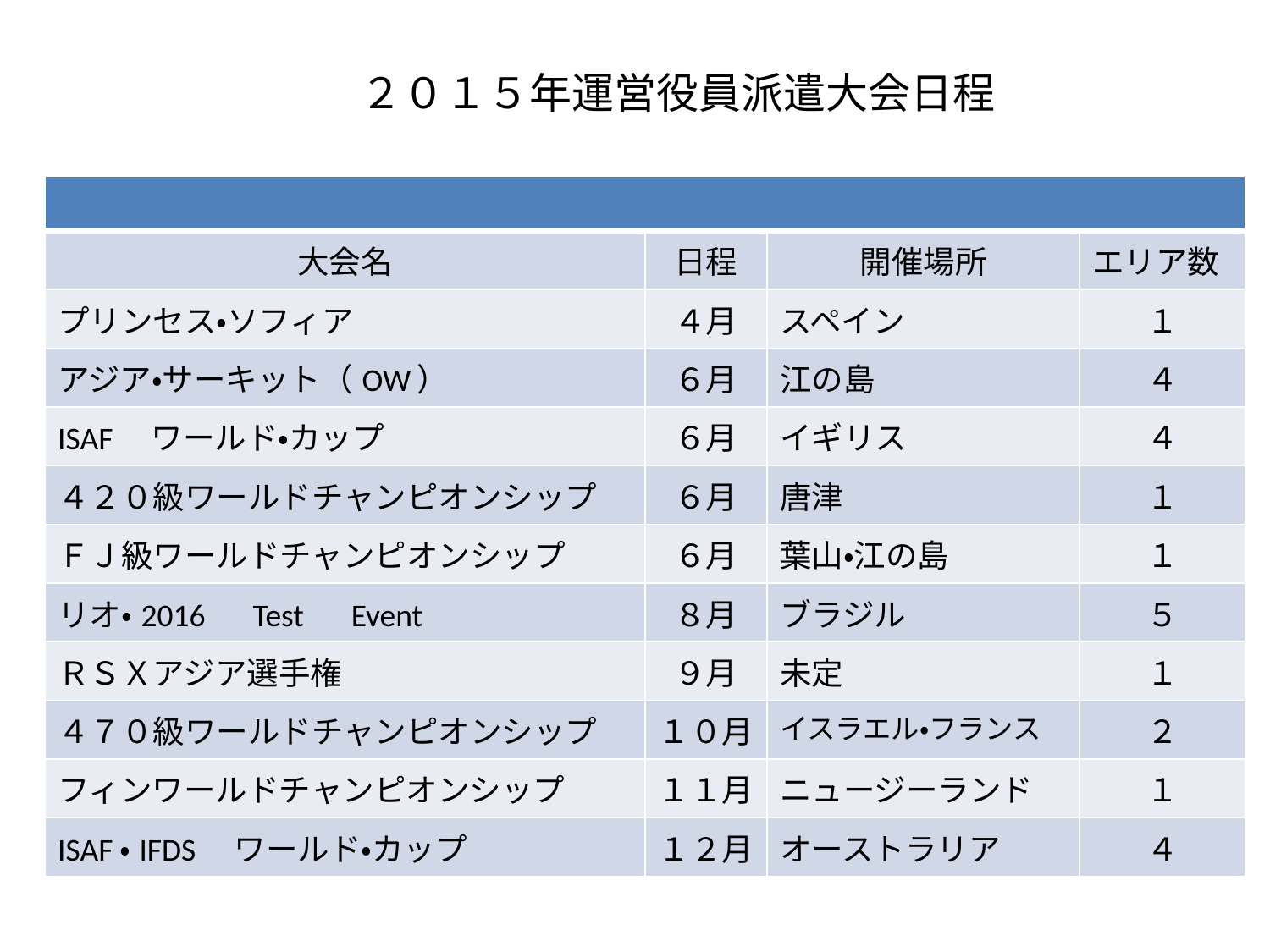

# ２０１５年運営役員派遣大会日程
|  |  |  |  |
| --- | --- | --- | --- |
| 大会名 | 日程 | 開催場所 | エリア数 |
| プリンセス・ソフィア | ４月 | スペイン | １ |
| アジア・サーキット（OW） | ６月 | 江の島 | ４ |
| ISAF　ワールド・カップ | ６月 | イギリス | ４ |
| ４２０級ワールドチャンピオンシップ | ６月 | 唐津 | １ |
| ＦＪ級ワールドチャンピオンシップ | ６月 | 葉山・江の島 | １ |
| リオ・2016　Test　Event | ８月 | ブラジル | ５ |
| ＲＳＸアジア選手権 | ９月 | 未定 | １ |
| ４７０級ワールドチャンピオンシップ | １０月 | イスラエル・フランス | ２ |
| フィンワールドチャンピオンシップ | １１月 | ニュージーランド | １ |
| ISAF・IFDS　ワールド・カップ | １２月 | オーストラリア | ４ |